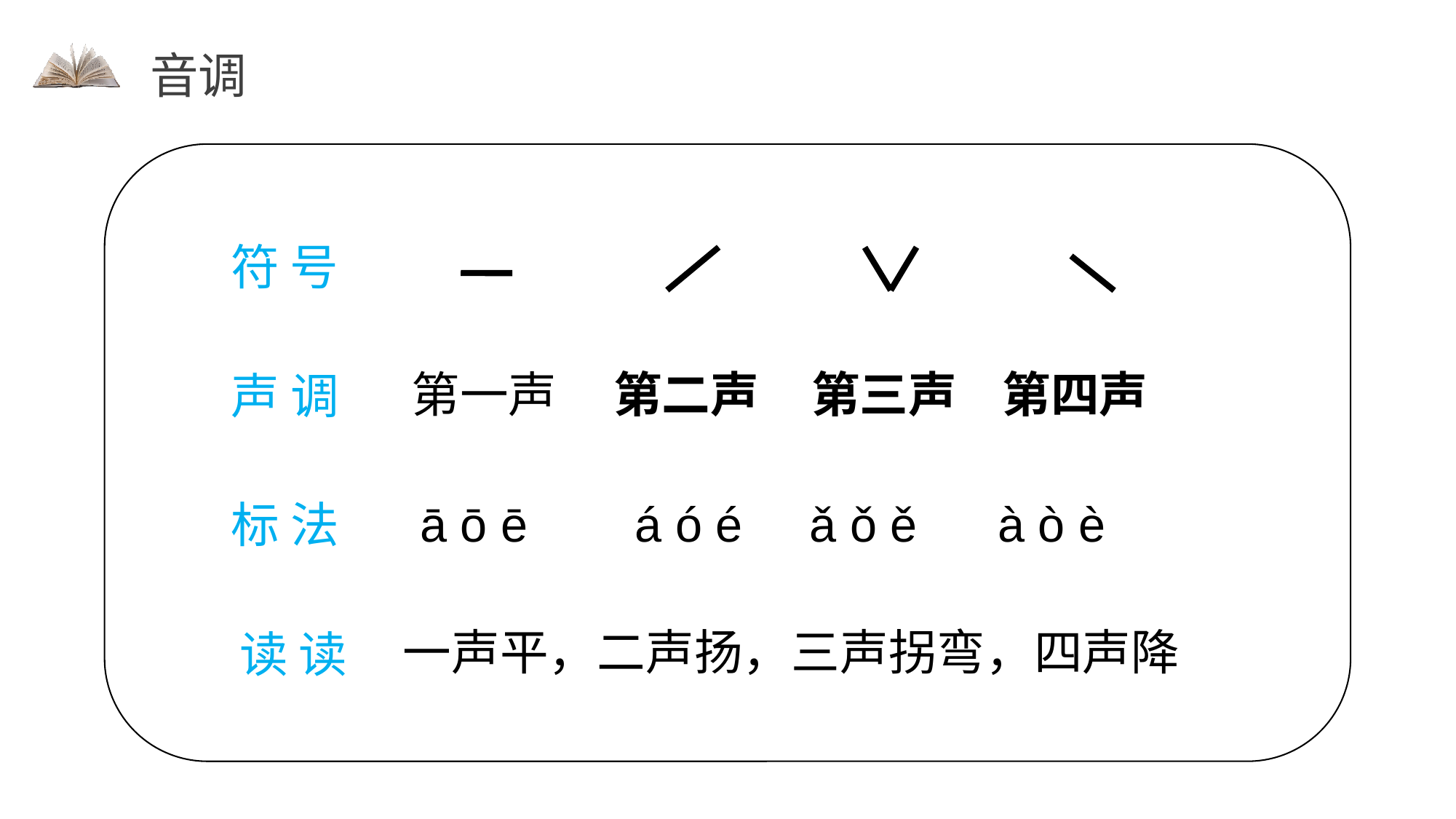

音调

符 号

第一声
第二声
第三声
第四声
声 调
ā ō ē        á ó é     ǎ ǒ ě      à ò è
标 法
一声平，二声扬，三声拐弯，四声降
读 读